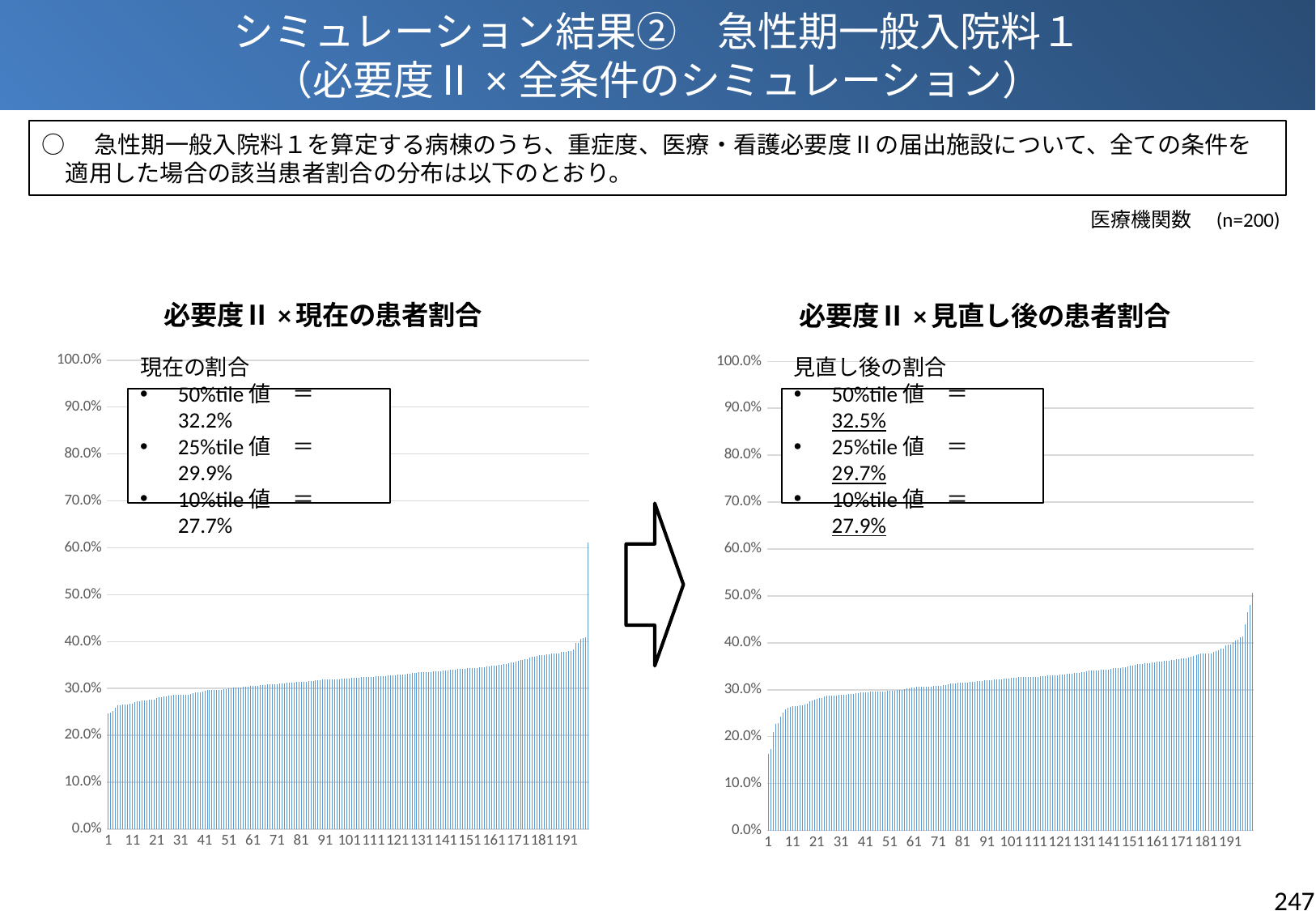

シミュレーション結果②　急性期一般入院料１
（必要度Ⅱ×全条件のシミュレーション）
○　急性期一般入院料１を算定する病棟のうち、重症度、医療・看護必要度Ⅱの届出施設について、全ての条件を適用した場合の該当患者割合の分布は以下のとおり。
医療機関数　(n=200)

### Chart: 必要度Ⅱ×現在の患者割合

| Category |  |
|---|---|

### Chart: 必要度Ⅱ×見直し後の患者割合

| Category |  |
|---|---|
現在の割合
50%tile値　＝　32.2%
25%tile値　＝　29.9%
10%tile値　＝　27.7%
見直し後の割合
50%tile値　＝　32.5%
25%tile値　＝　29.7%
10%tile値　＝　27.9%

247